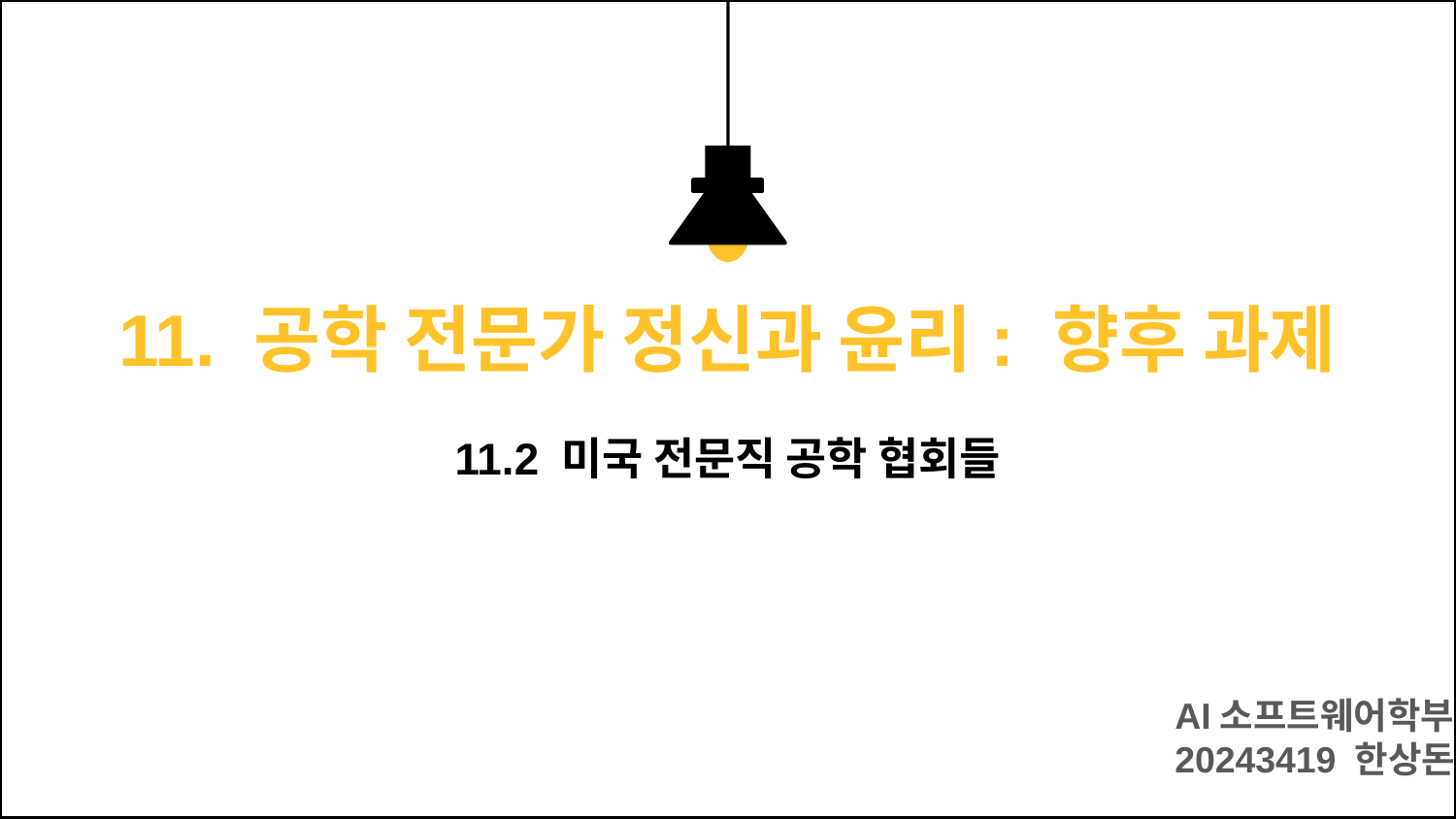

11. 공학 전문가 정신과 윤리: 향후 과제
11.2 미국 전문직 공학 협회들
AI소프트웨어학부
20243419 한상돈